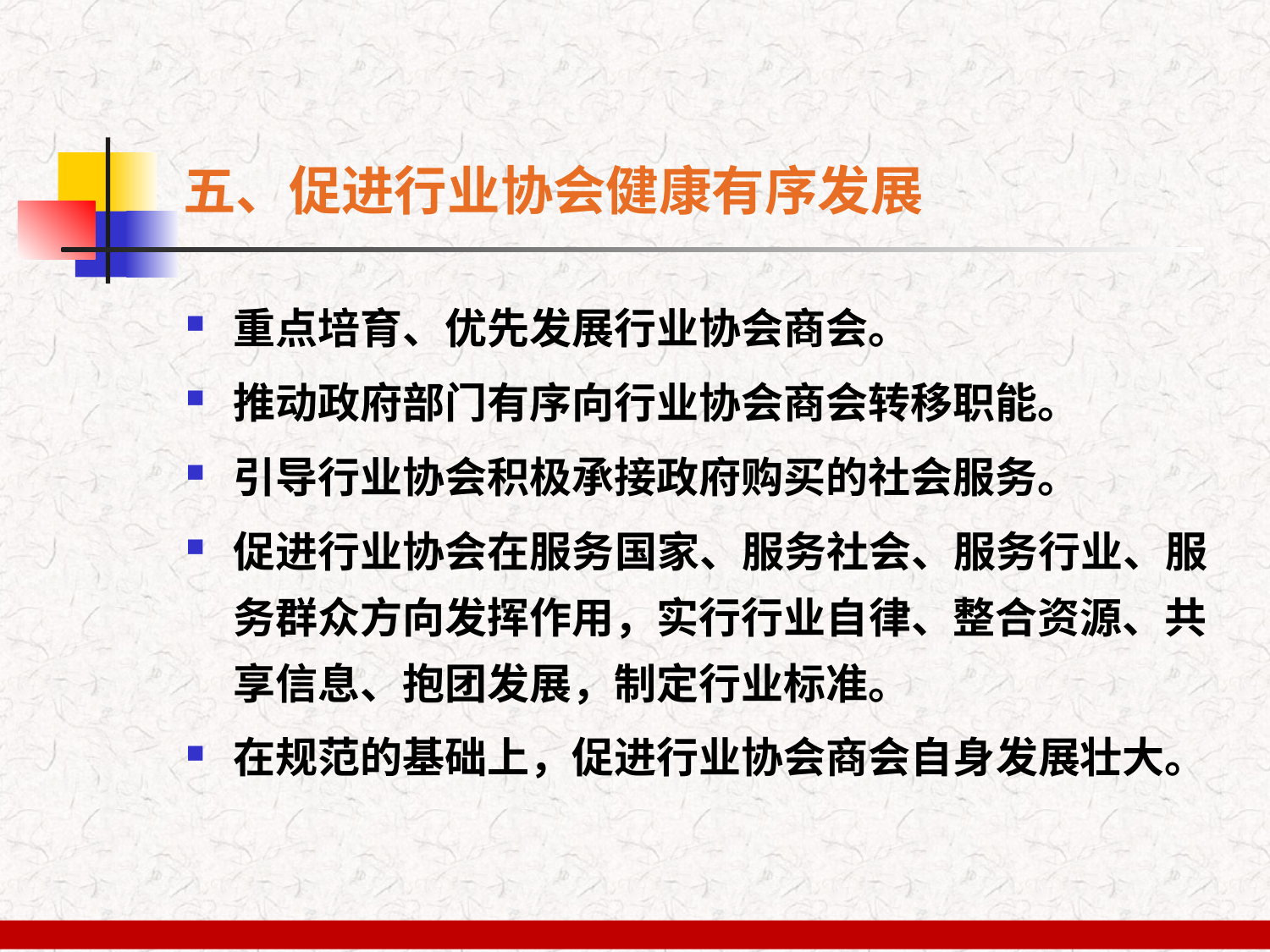

# 五、促进行业协会健康有序发展
重点培育、优先发展行业协会商会。
推动政府部门有序向行业协会商会转移职能。
引导行业协会积极承接政府购买的社会服务。
促进行业协会在服务国家、服务社会、服务行业、服务群众方向发挥作用，实行行业自律、整合资源、共享信息、抱团发展，制定行业标准。
在规范的基础上，促进行业协会商会自身发展壮大。